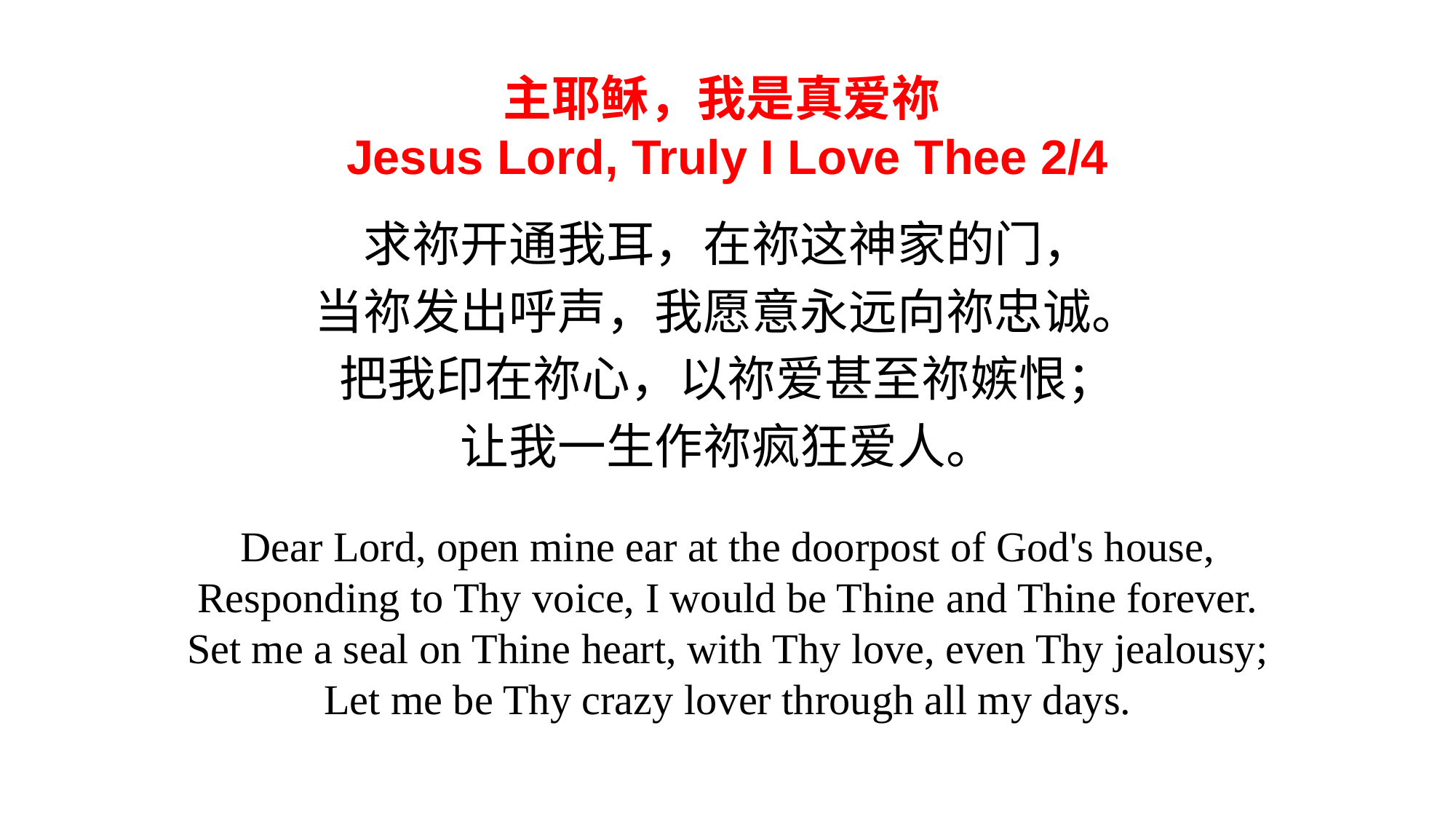

主耶稣，我是真爱祢
Jesus Lord, Truly I Love Thee 2/4
求祢开通我耳，在祢这神家的门，
当祢发出呼声，我愿意永远向祢忠诚。
把我印在祢心，以祢爱甚至祢嫉恨；
让我一生作祢疯狂爱人。

Dear Lord, open mine ear at the doorpost of God's house,
Responding to Thy voice, I would be Thine and Thine forever.
Set me a seal on Thine heart, with Thy love, even Thy jealousy;
Let me be Thy crazy lover through all my days.